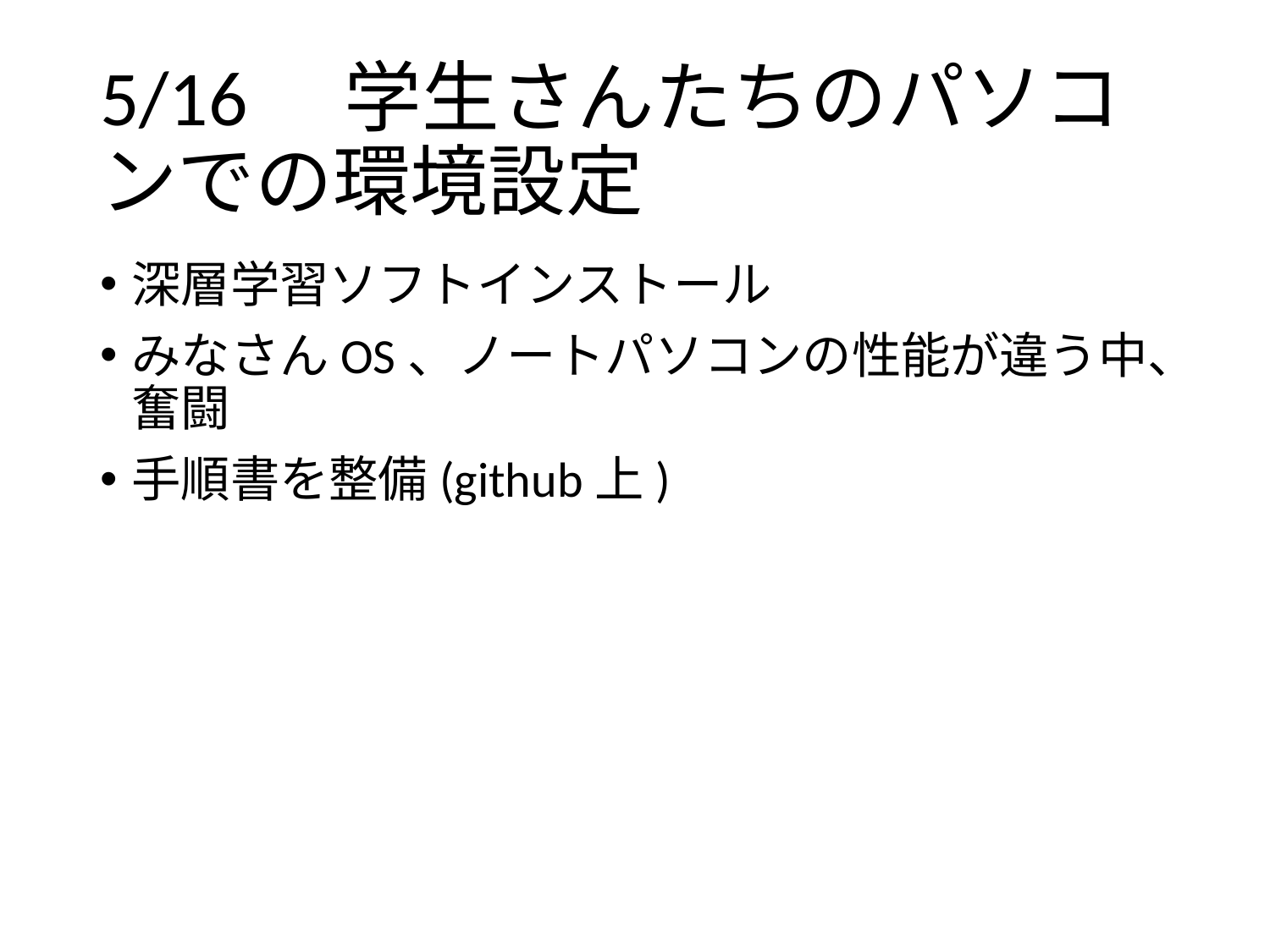

# 5/16　学生さんたちのパソコンでの環境設定
深層学習ソフトインストール
みなさんOS、ノートパソコンの性能が違う中、奮闘
手順書を整備(github上)